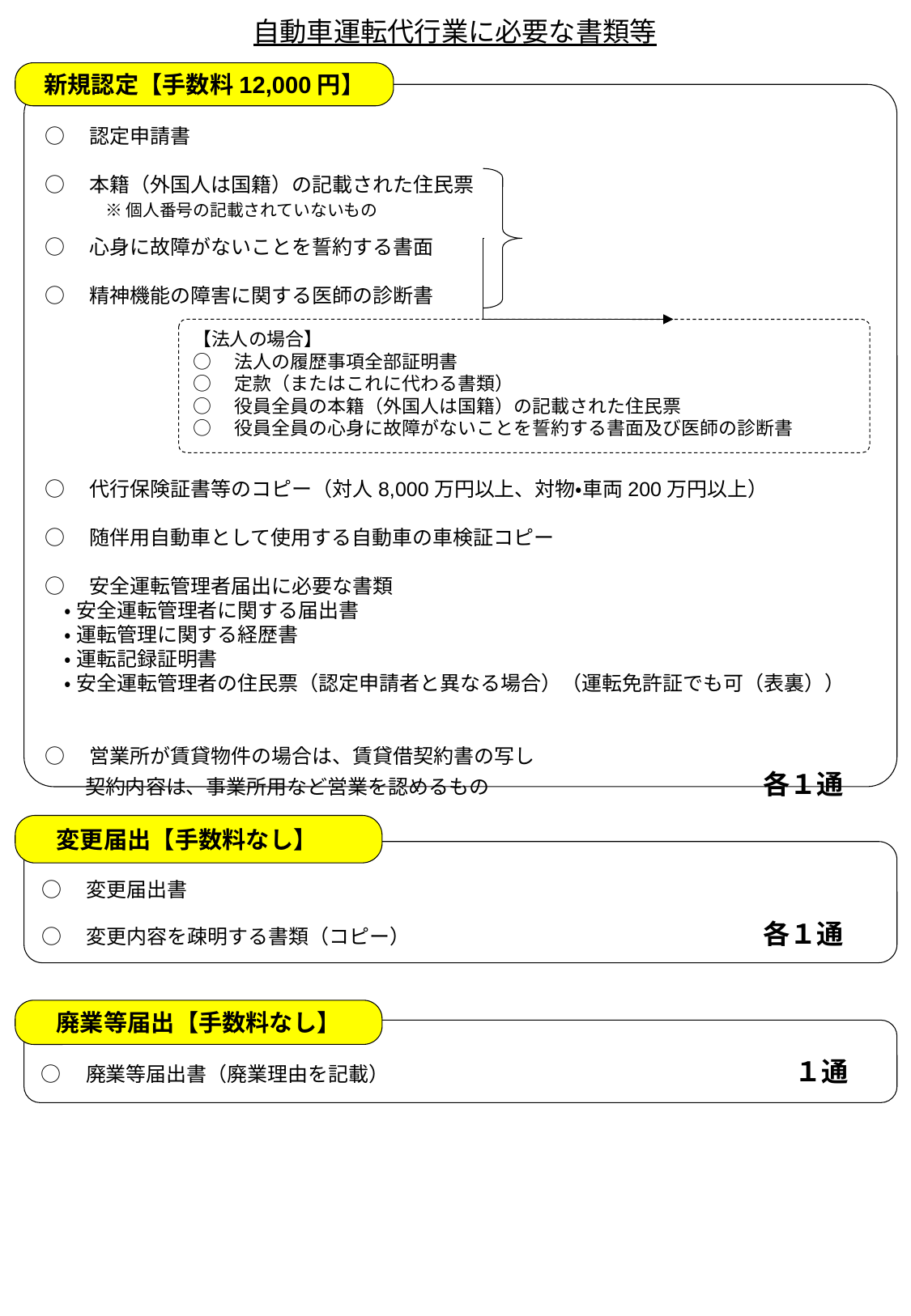

自動車運転代行業に必要な書類等
新規認定【手数料12,000円】

○　認定申請書

○　本籍（外国人は国籍）の記載された住民票
　　　※ 個人番号の記載されていないもの

○　心身に故障がないことを誓約する書面

○　精神機能の障害に関する医師の診断書

○　代行保険証書等のコピー（対人8,000万円以上、対物・車両200万円以上）

○　随伴用自動車として使用する自動車の車検証コピー

○　安全運転管理者届出に必要な書類
　・ 安全運転管理者に関する届出書
　・ 運転管理に関する経歴書
　・ 運転記録証明書
　・ 安全運転管理者の住民票（認定申請者と異なる場合）（運転免許証でも可（表裏））

○　営業所が賃貸物件の場合は、賃貸借契約書の写し
　　契約内容は、事業所用など営業を認めるもの　　　　　　　　　　　　　　各１通

【法人の場合】
○　法人の履歴事項全部証明書
○　定款（またはこれに代わる書類）
○　役員全員の本籍（外国人は国籍）の記載された住民票
○　役員全員の心身に故障がないことを誓約する書面及び医師の診断書
　変更届出【手数料なし】

○　変更届出書
○　変更内容を疎明する書類（コピー）　　　 　　　　　　 　　　　　　各１通
廃業等届出【手数料なし】

○　廃業等届出書（廃業理由を記載）　　　　　　　　　　　　　　　　　　　　１通